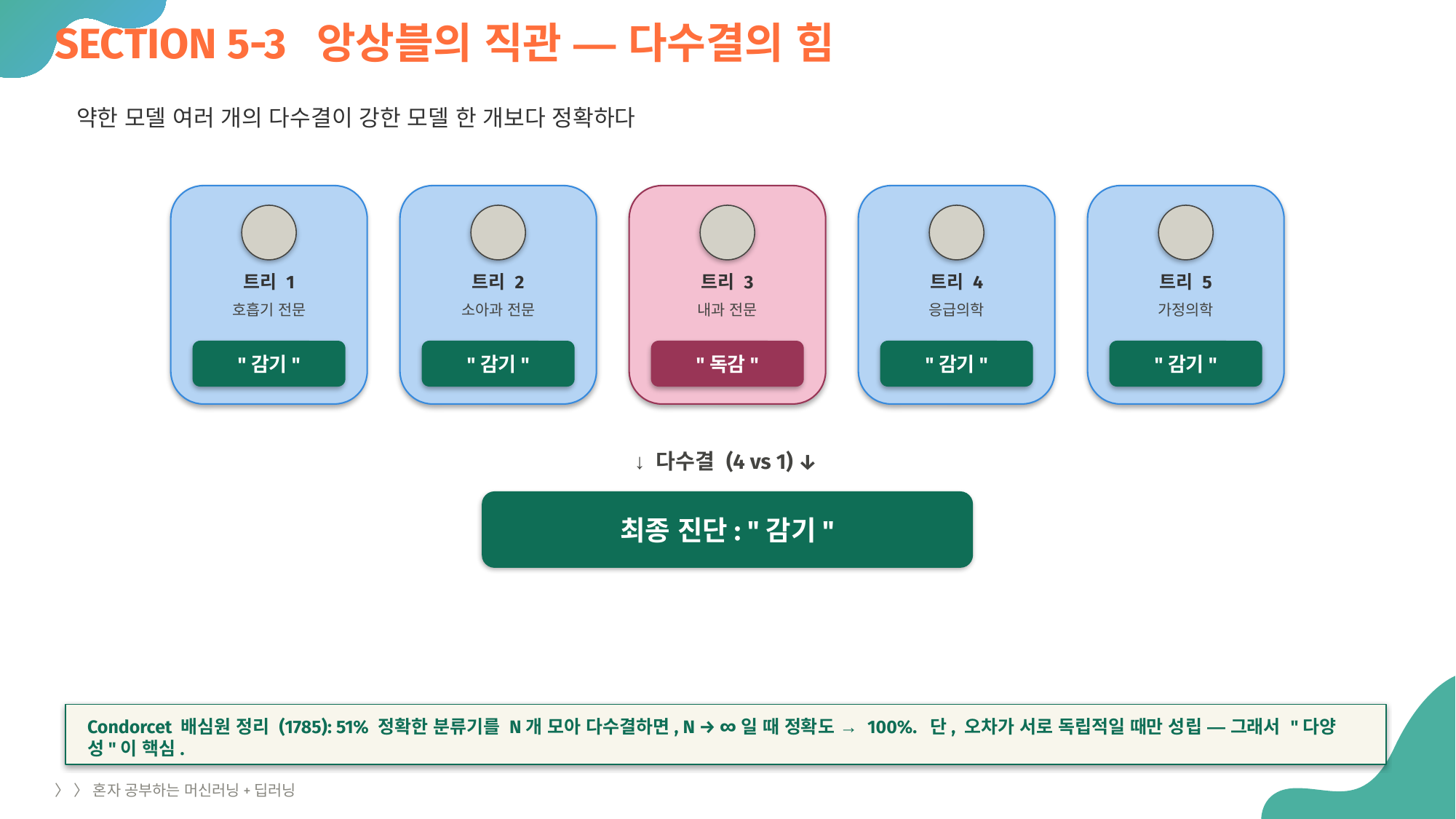

SECTION 5-3  앙상블의 직관 — 다수결의 힘
약한 모델 여러 개의 다수결이 강한 모델 한 개보다 정확하다

트리 1
트리 2
트리 3
트리 4
트리 5
호흡기 전문
소아과 전문
내과 전문
응급의학
가정의학

"감기"

"감기"

"독감"

"감기"

"감기"
↓ 다수결 (4 vs 1) ↓

최종 진단: "감기"

Condorcet 배심원 정리 (1785): 51% 정확한 분류기를 N개 모아 다수결하면, N → ∞일 때 정확도 → 100%.  단, 오차가 서로 독립적일 때만 성립 — 그래서 "다양성"이 핵심.
〉 〉 혼자 공부하는 머신러닝+딥러닝